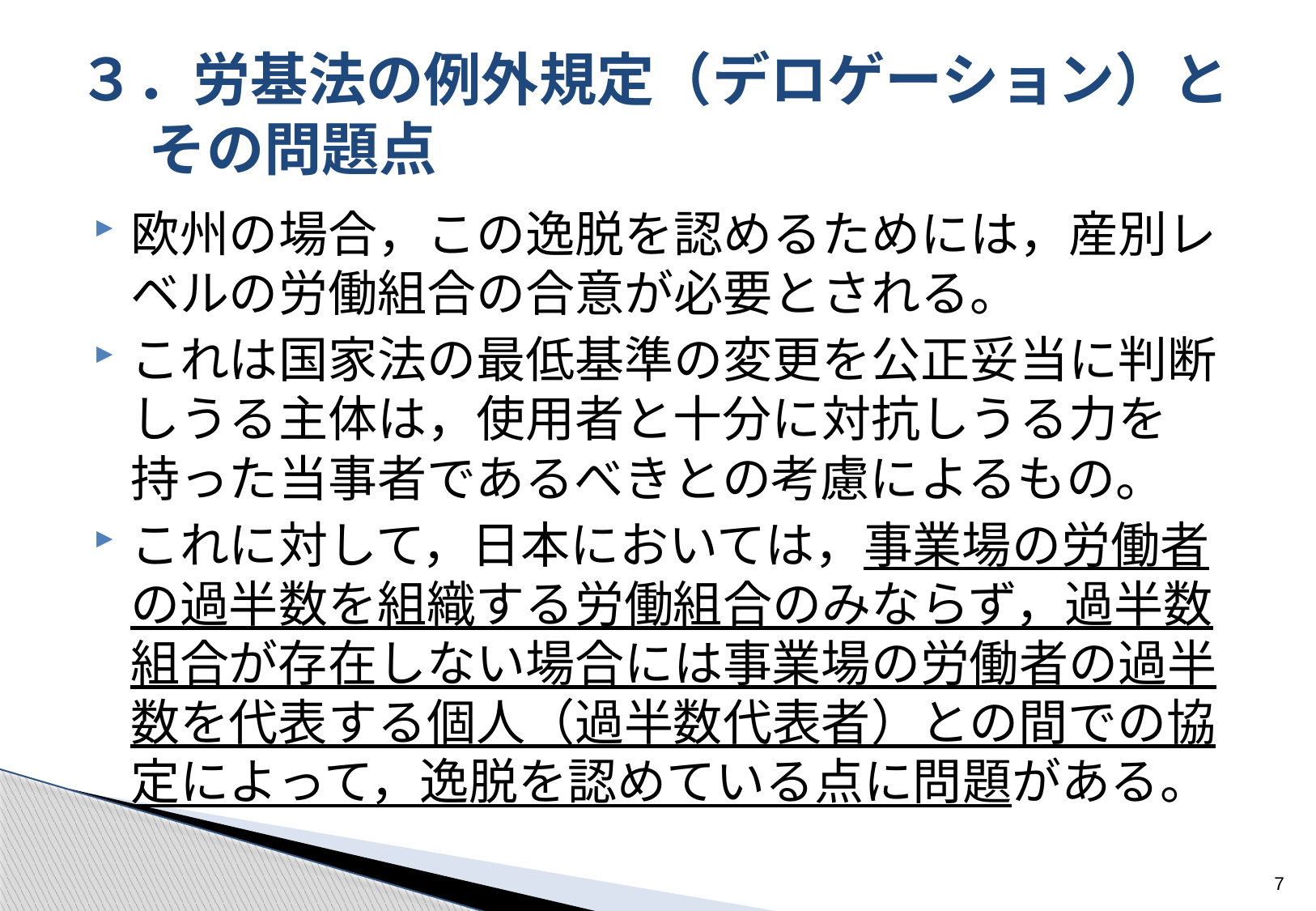

# ３．労基法の例外規定（デロゲーション）とその問題点
欧州の場合，この逸脱を認めるためには，産別レベルの労働組合の合意が必要とされる。
これは国家法の最低基準の変更を公正妥当に判断しうる主体は，使用者と十分に対抗しうる力を持った当事者であるべきとの考慮によるもの。
これに対して，日本においては，事業場の労働者の過半数を組織する労働組合のみならず，過半数組合が存在しない場合には事業場の労働者の過半数を代表する個人（過半数代表者）との間での協定によって，逸脱を認めている点に問題がある。

7